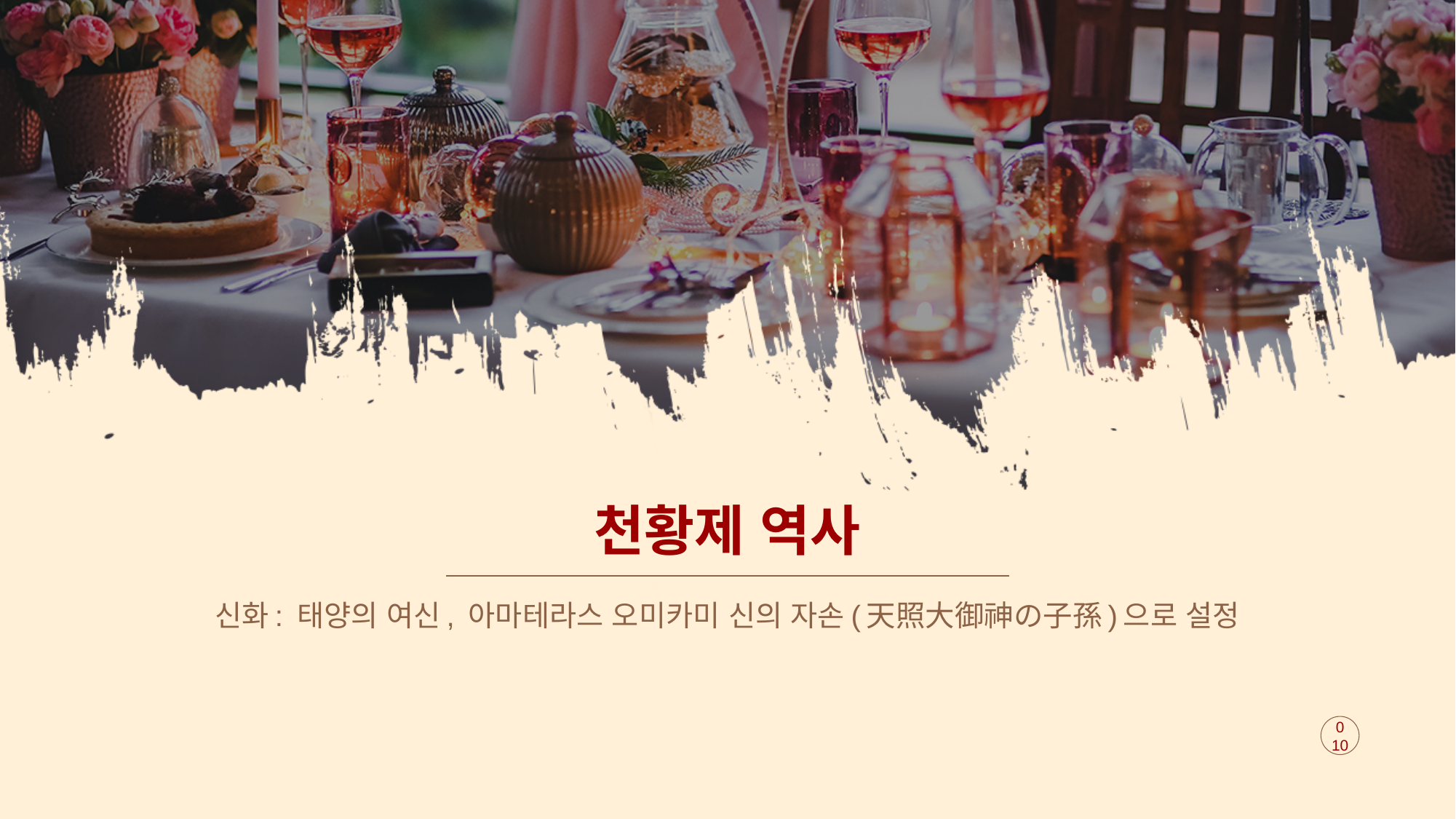

# 천황제 역사
신화: 태양의 여신, 아마테라스 오미카미 신의 자손(天照大御神の子孫)으로 설정
010